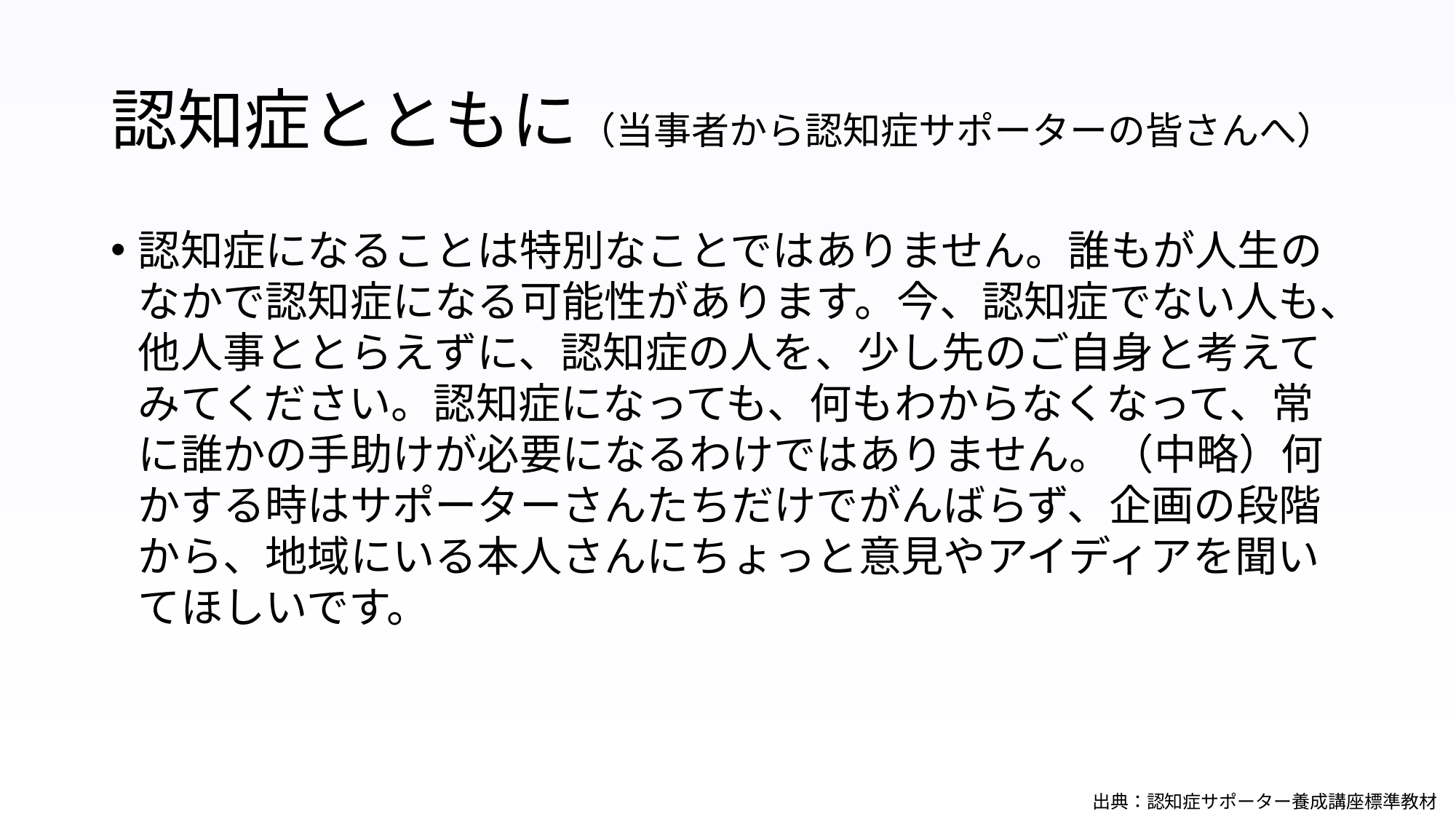

# 認知症とともに（当事者から認知症サポーターの皆さんへ）
認知症になることは特別なことではありません。誰もが人生のなかで認知症になる可能性があります。今、認知症でない人も、他人事ととらえずに、認知症の人を、少し先のご自身と考えてみてください。認知症になっても、何もわからなくなって、常に誰かの手助けが必要になるわけではありません。（中略）何かする時はサポーターさんたちだけでがんばらず、企画の段階から、地域にいる本人さんにちょっと意見やアイディアを聞いてほしいです。
出典：認知症サポーター養成講座標準教材